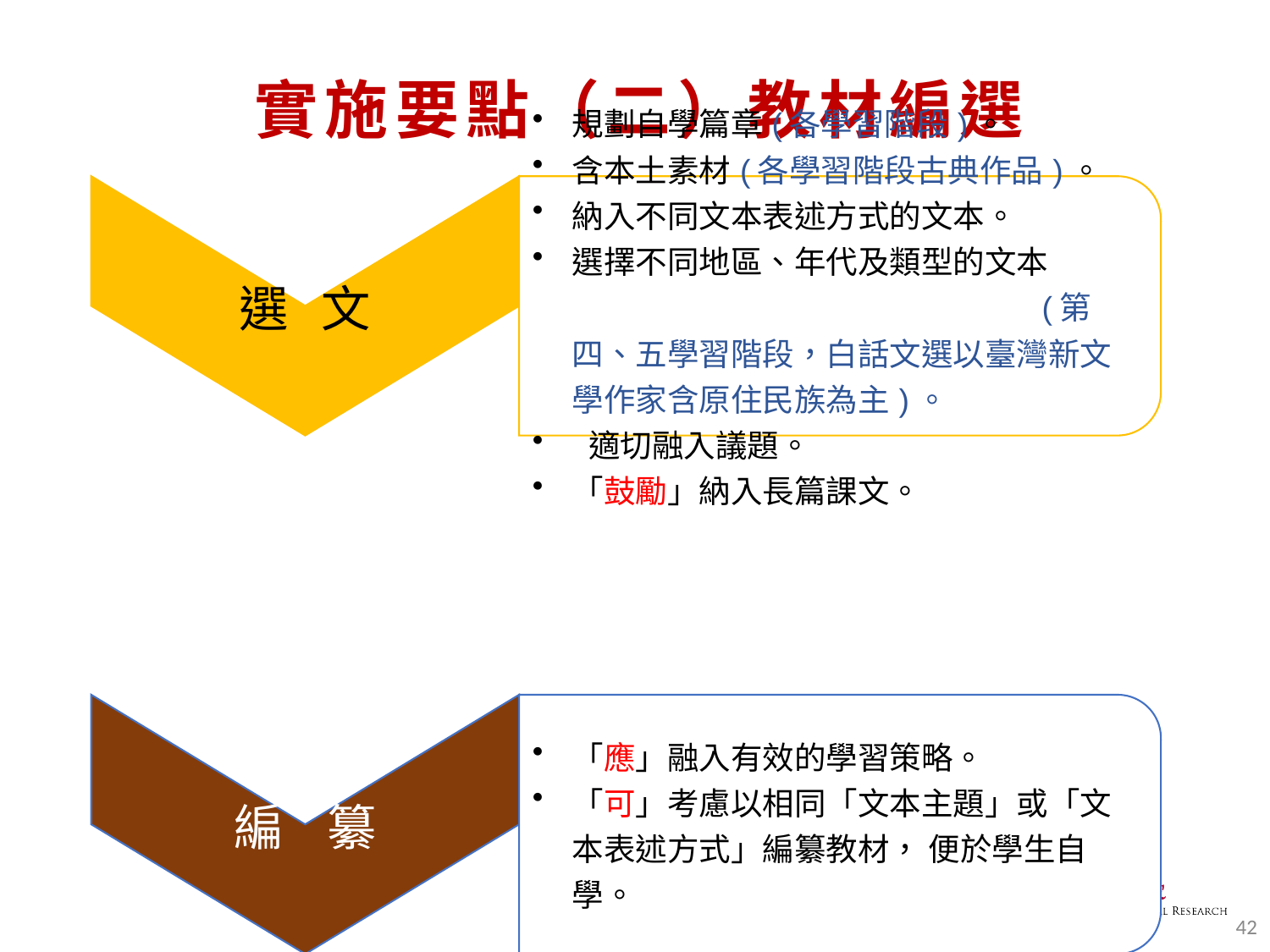

# 實施要點（二）教材編選
選   文
編    纂
「應」融入有效的學習策略。
 適切融入議題。
含本土素材(各學習階段古典作品)。
納入不同文本表述方式的文本。
「鼓勵」納入長篇課文。
選擇不同地區、年代及類型的文本                                                                             (第四、五學習階段，白話文選以臺灣新文學作家含原住民族為主)。
「可」考慮以相同「文本主題」或「文本表述方式」編纂教材， 便於學生自學。
42